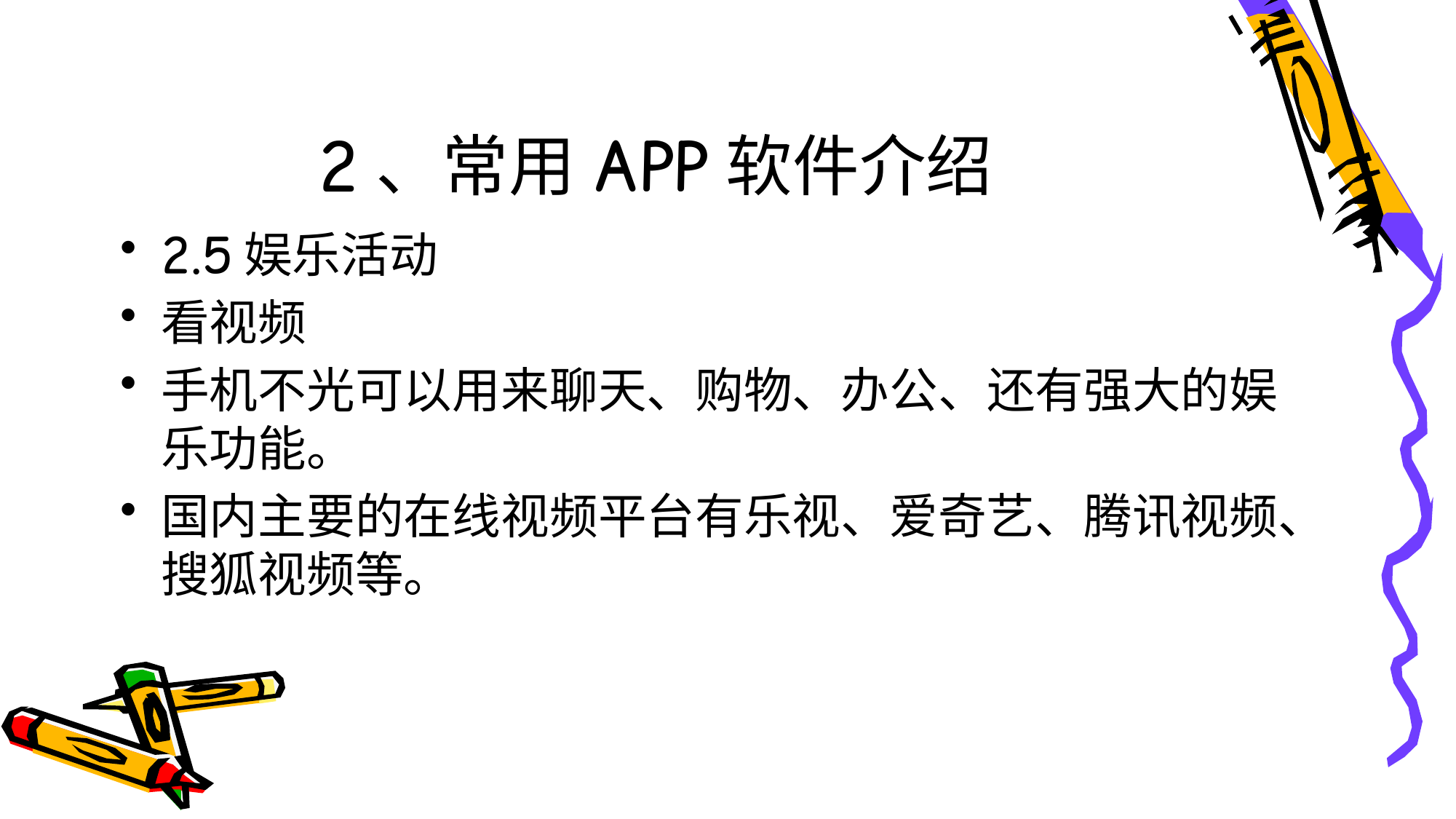

# 2、常用APP软件介绍
2.5娱乐活动
看视频
手机不光可以用来聊天、购物、办公、还有强大的娱乐功能。
国内主要的在线视频平台有乐视、爱奇艺、腾讯视频、搜狐视频等。